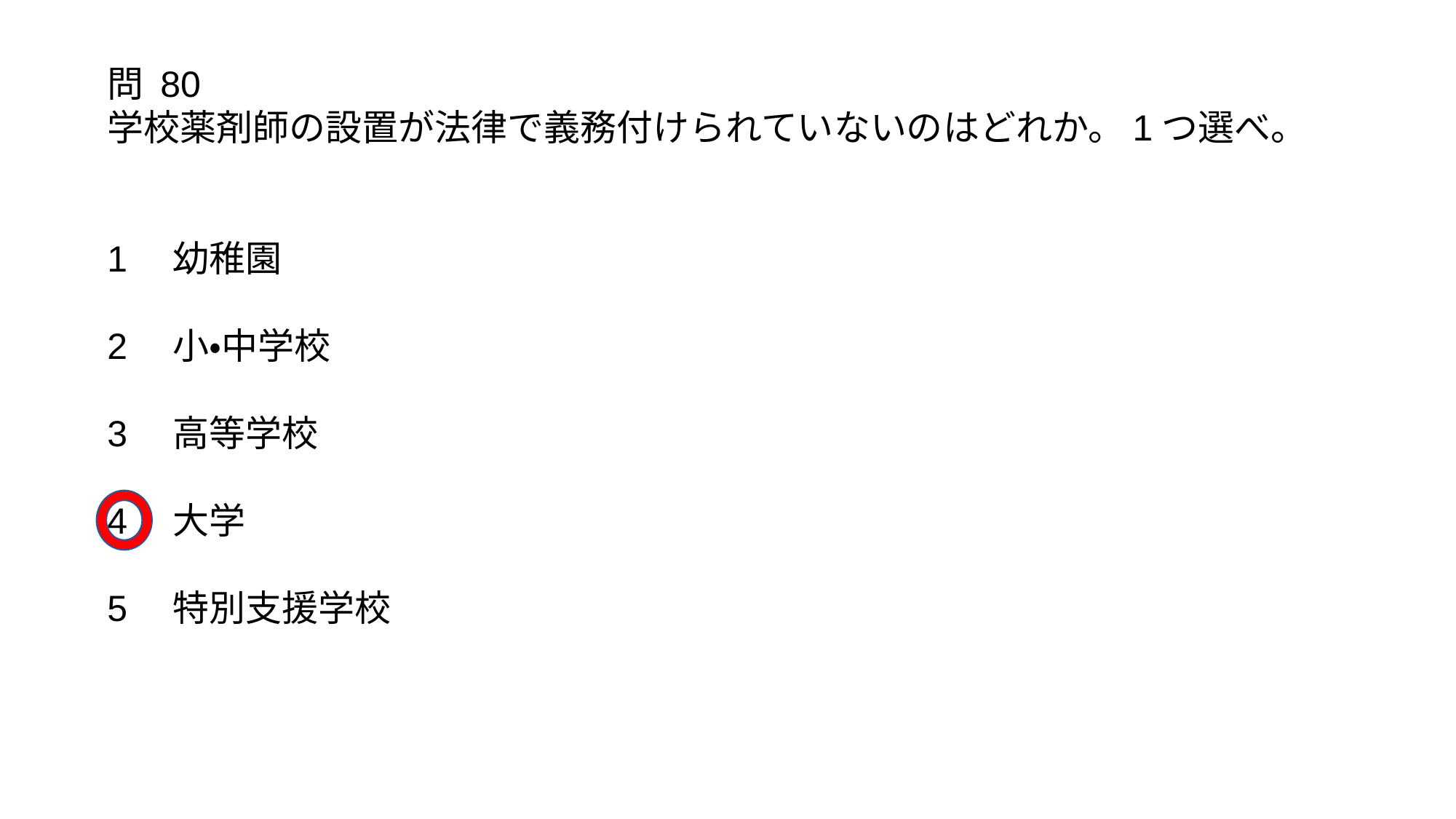

問 80
学校薬剤師の設置が法律で義務付けられていないのはどれか。1つ選べ。

1　幼稚園

2　小・中学校

3　高等学校

4　大学

5　特別支援学校